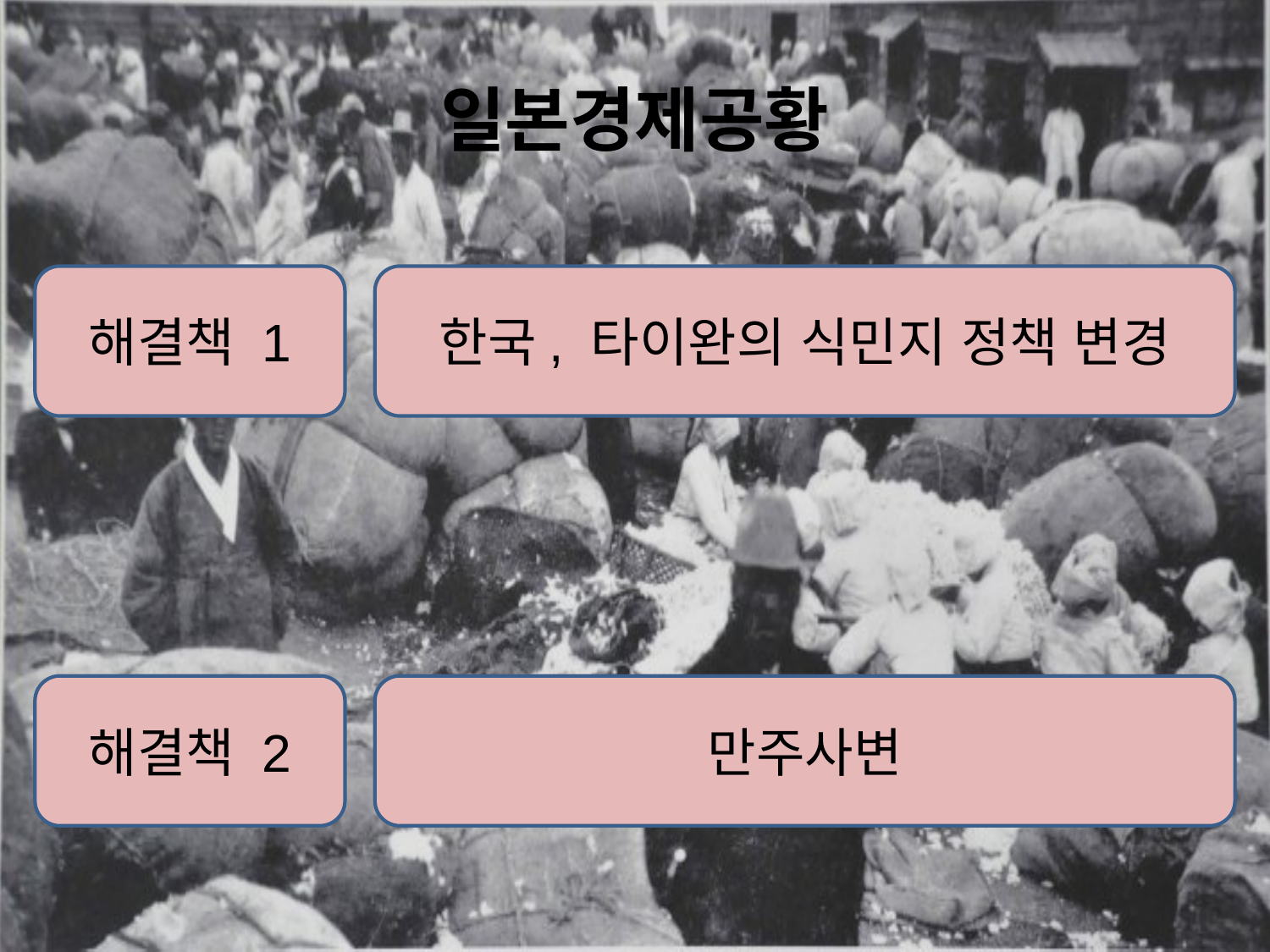

# 일본경제공황

해결책 1
한국, 타이완의 식민지 정책 변경

해결책 2
만주사변